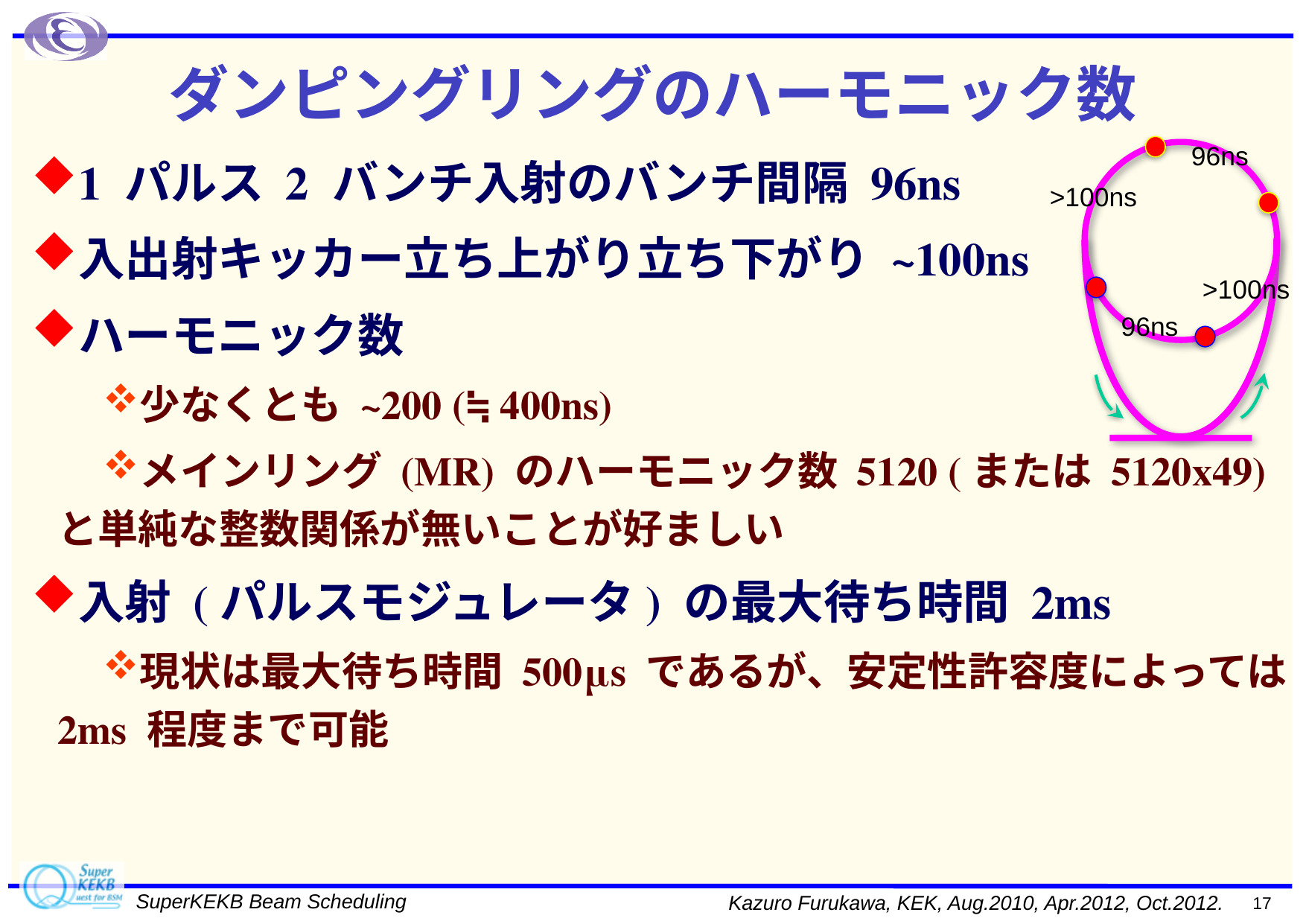

# ダンピングリングのハーモニック数
96ns
1 パルス 2 バンチ入射のバンチ間隔 96ns
入出射キッカー立ち上がり立ち下がり ~100ns
ハーモニック数
少なくとも ~200 (≒ 400ns)
メインリング (MR) のハーモニック数 5120 (または 5120x49) と単純な整数関係が無いことが好ましい
入射 (パルスモジュレータ) の最大待ち時間 2ms
現状は最大待ち時間 500μs であるが、安定性許容度によっては 2ms 程度まで可能

>100ns

>100ns

96ns

17